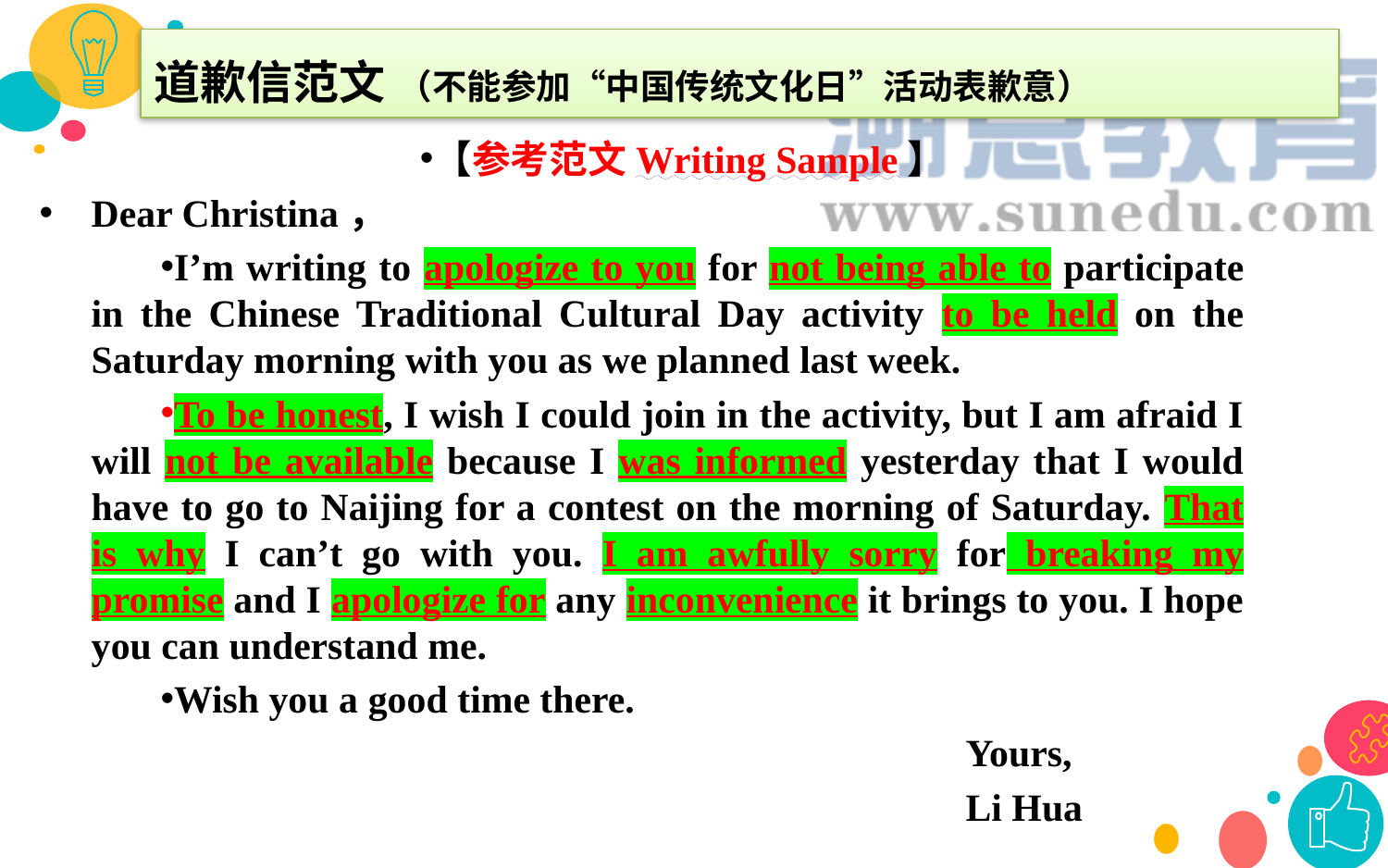

道歉信范文 （不能参加“中国传统文化日”活动表歉意）
【参考范文Writing Sample】
Dear Christina，
I’m writing to apologize to you for not being able to participate in the Chinese Traditional Cultural Day activity to be held on the Saturday morning with you as we planned last week.
To be honest, I wish I could join in the activity, but I am afraid I will not be available because I was informed yesterday that I would have to go to Naijing for a contest on the morning of Saturday. That is why I can’t go with you. I am awfully sorry for breaking my promise and I apologize for any inconvenience it brings to you. I hope you can understand me.
Wish you a good time there.
                                                                                          Yours,
                                                                                          Li Hua